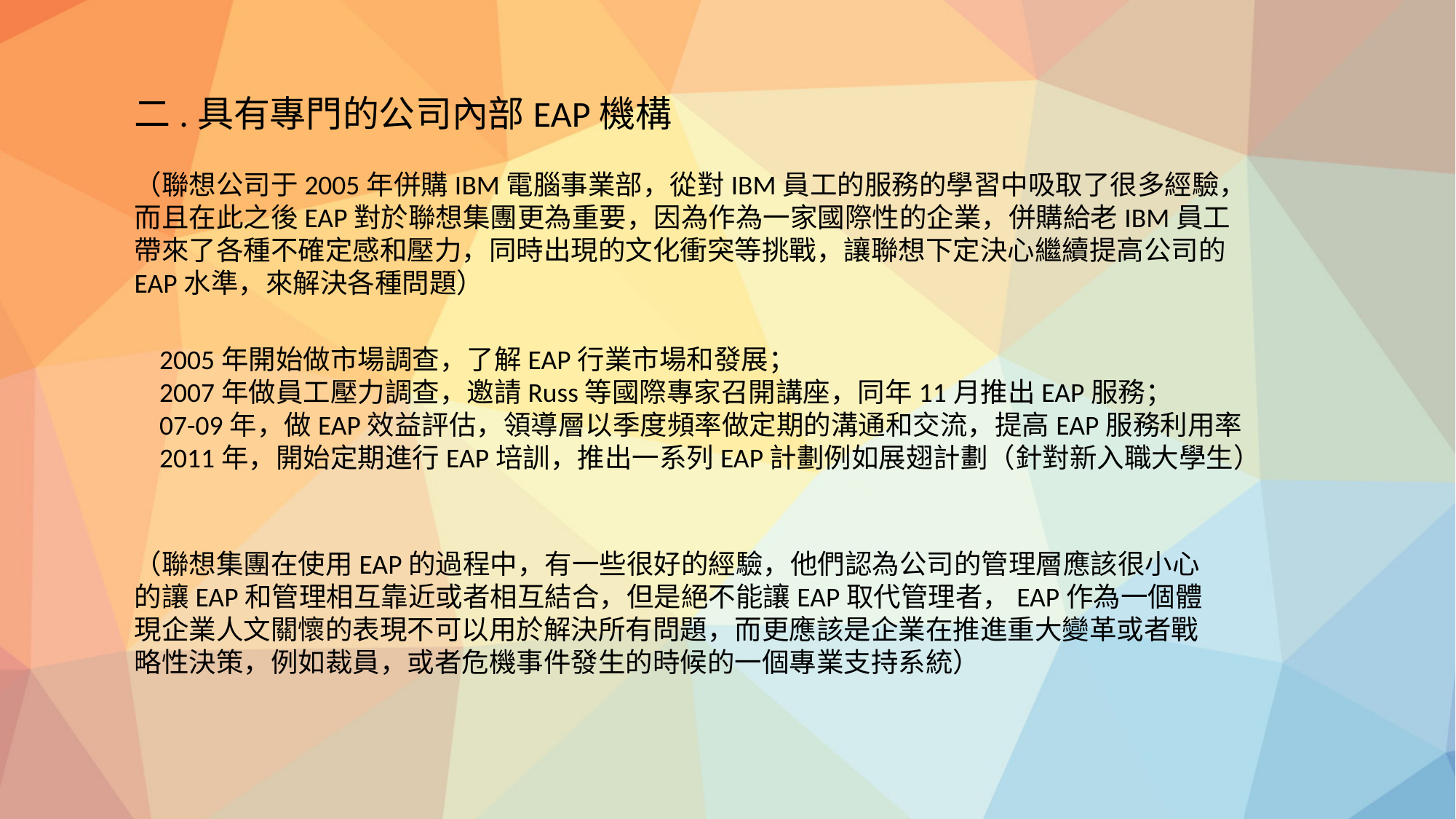

二.具有專門的公司內部EAP機構

（聯想公司于2005年併購IBM電腦事業部，從對IBM員工的服務的學習中吸取了很多經驗，而且在此之後EAP對於聯想集團更為重要，因為作為一家國際性的企業，併購給老IBM員工帶來了各種不確定感和壓力，同時出現的文化衝突等挑戰，讓聯想下定決心繼續提高公司的EAP水準，來解決各種問題）
2005年開始做市場調查，了解EAP行業市場和發展；
2007年做員工壓力調查，邀請Russ等國際專家召開講座，同年11月推出EAP服務；
07-09年，做EAP效益評估，領導層以季度頻率做定期的溝通和交流，提高EAP服務利用率
2011年，開始定期進行EAP培訓，推出一系列EAP計劃例如展翅計劃（針對新入職大學生）
（聯想集團在使用EAP的過程中，有一些很好的經驗，他們認為公司的管理層應該很小心的讓EAP和管理相互靠近或者相互結合，但是絕不能讓EAP取代管理者，EAP作為一個體現企業人文關懷的表現不可以用於解決所有問題，而更應該是企業在推進重大變革或者戰略性決策，例如裁員，或者危機事件發生的時候的一個專業支持系統）